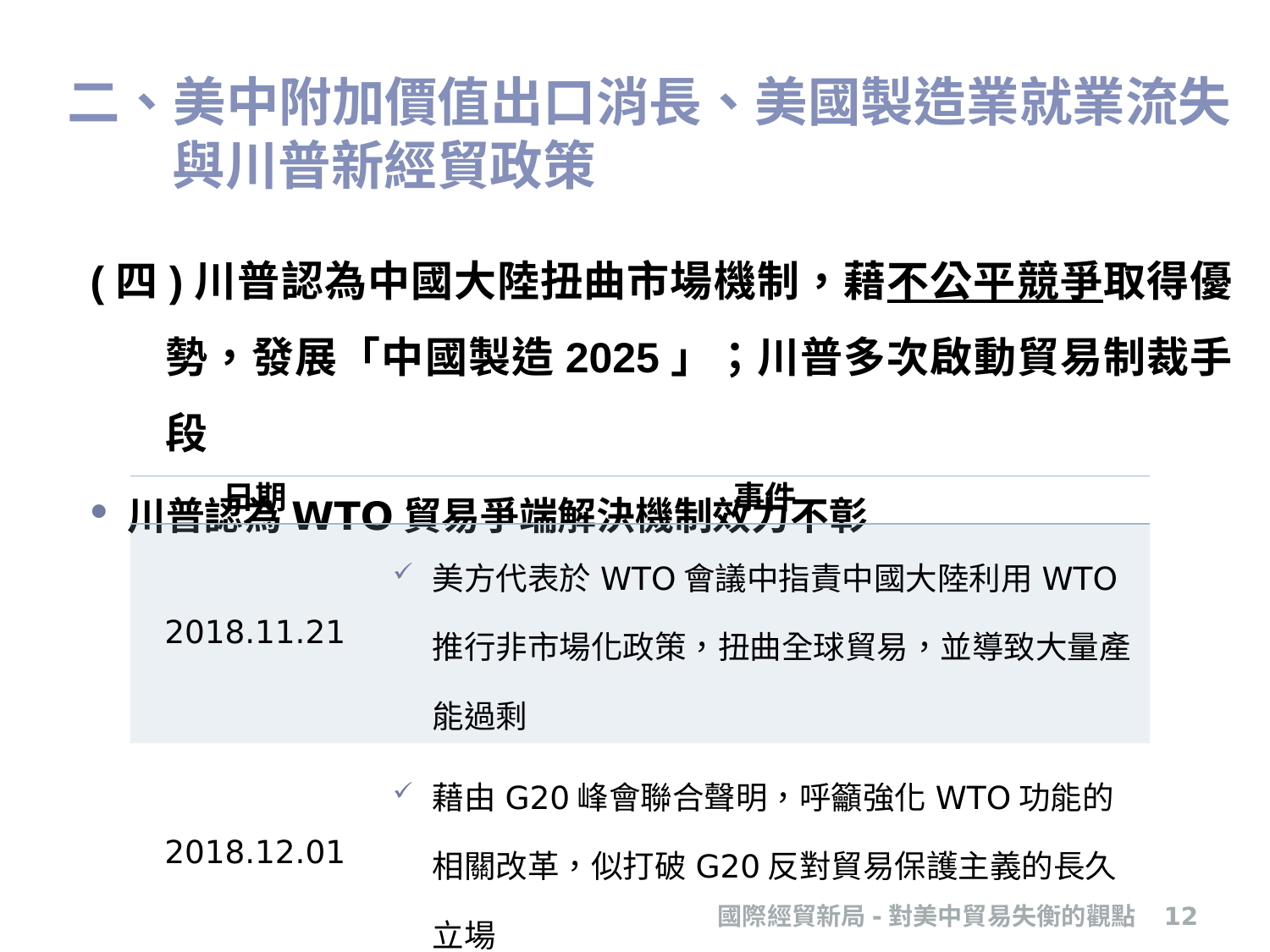

# 二、美中附加價值出口消長、美國製造業就業流失與川普新經貿政策
(四)川普認為中國大陸扭曲市場機制，藉不公平競爭取得優勢，發展「中國製造2025」；川普多次啟動貿易制裁手段
川普認為WTO貿易爭端解決機制效力不彰

| 日期 | 事件 |
| --- | --- |
| 2018.11.21 | 美方代表於WTO會議中指責中國大陸利用WTO推行非市場化政策，扭曲全球貿易，並導致大量產能過剩 |
| 2018.12.01 | 藉由G20峰會聯合聲明，呼籲強化WTO功能的相關改革，似打破G20反對貿易保護主義的長久立場 |
國際經貿新局-對美中貿易失衡的觀點
12